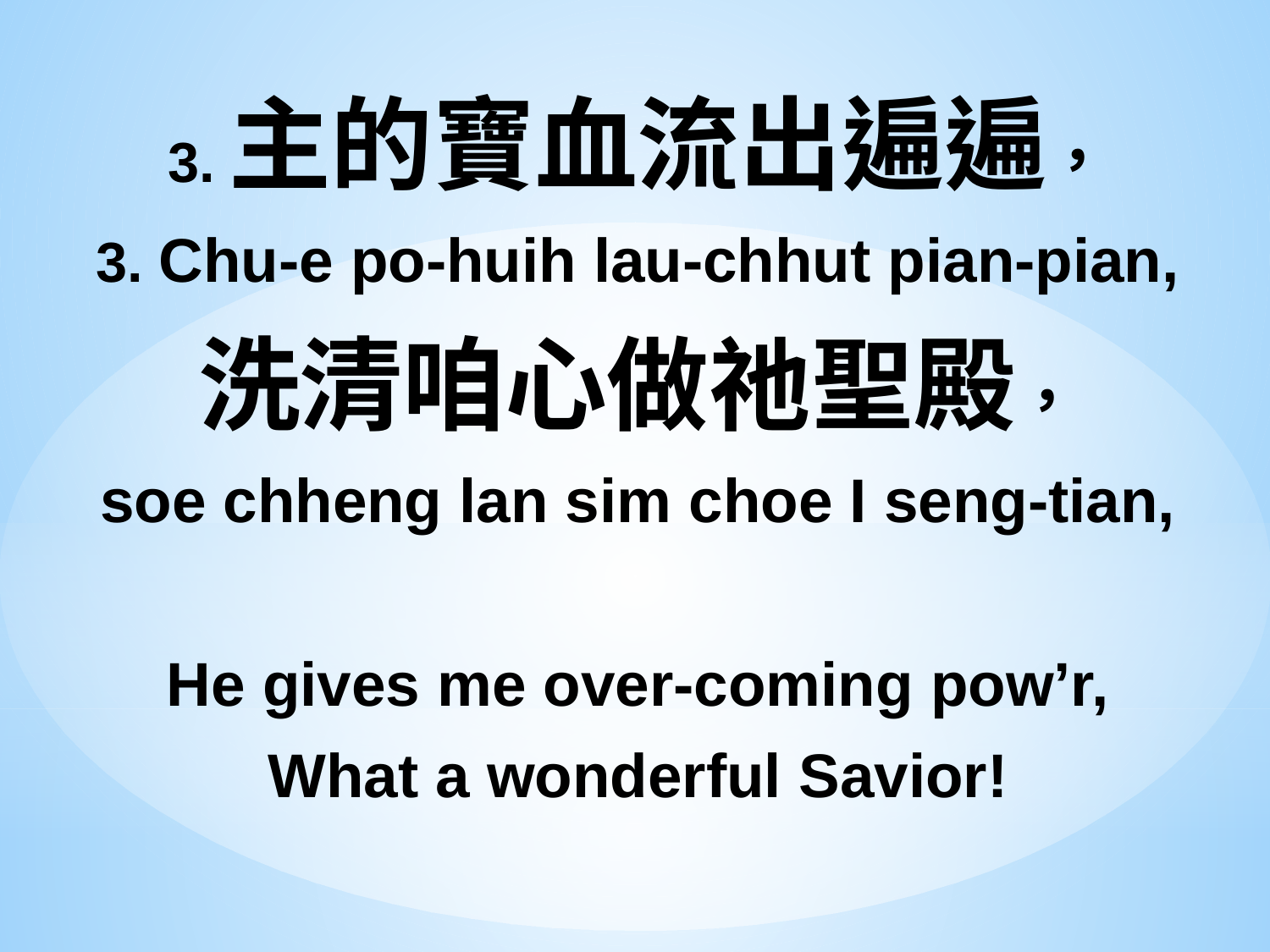

3.主的寶血流出遍遍，
3. Chu-e po-huih lau-chhut pian-pian,
洗清咱心做祂聖殿，
soe chheng lan sim choe I seng-tian,

He gives me over-coming pow’r,
What a wonderful Savior!